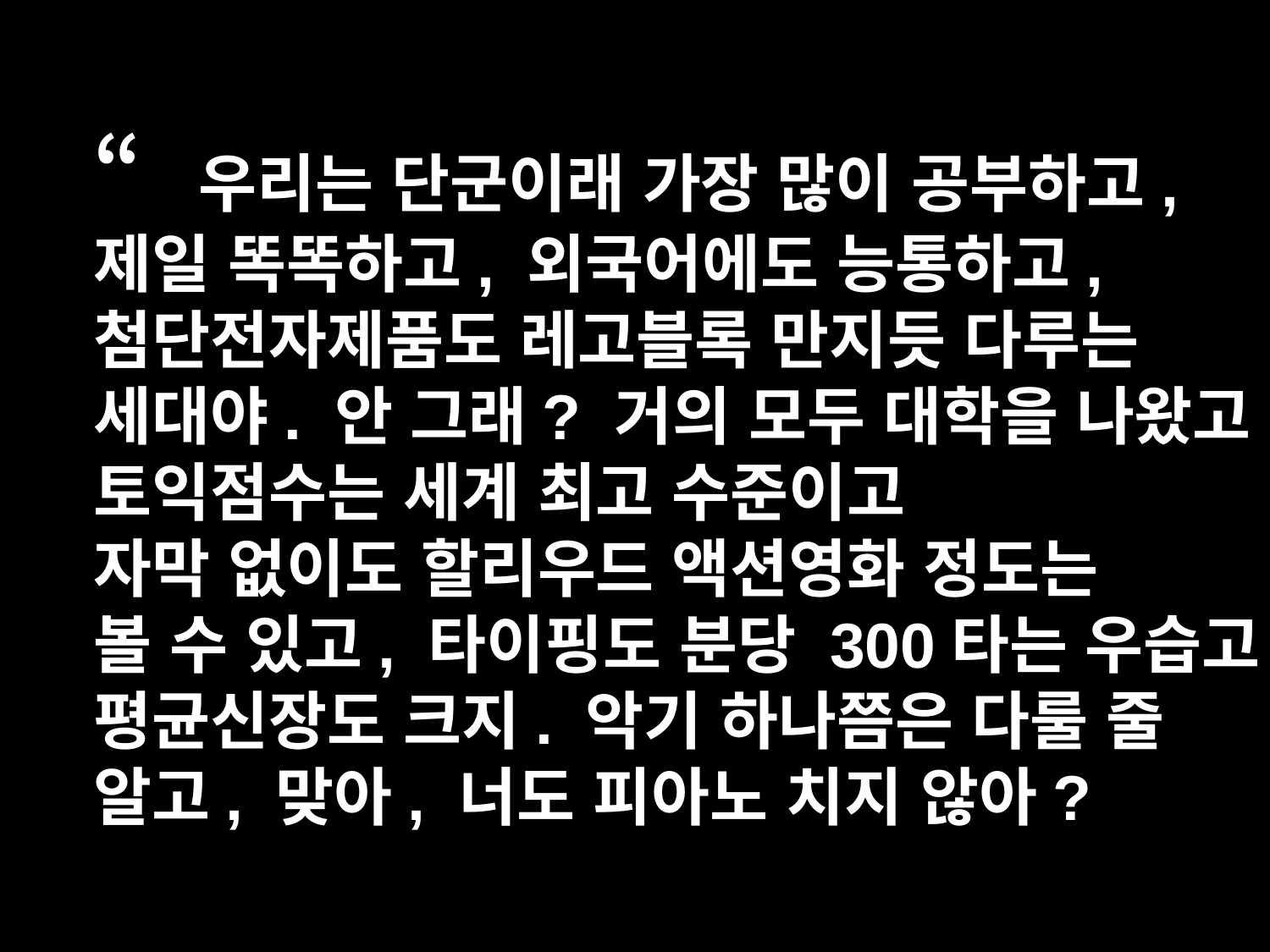

“우리는 단군이래 가장 많이 공부하고,
제일 똑똑하고, 외국어에도 능통하고,
첨단전자제품도 레고블록 만지듯 다루는
세대야. 안 그래? 거의 모두 대학을 나왔고
토익점수는 세계 최고 수준이고
자막 없이도 할리우드 액션영화 정도는
볼 수 있고, 타이핑도 분당 300타는 우습고
평균신장도 크지. 악기 하나쯤은 다룰 줄
알고, 맞아, 너도 피아노 치지 않아?